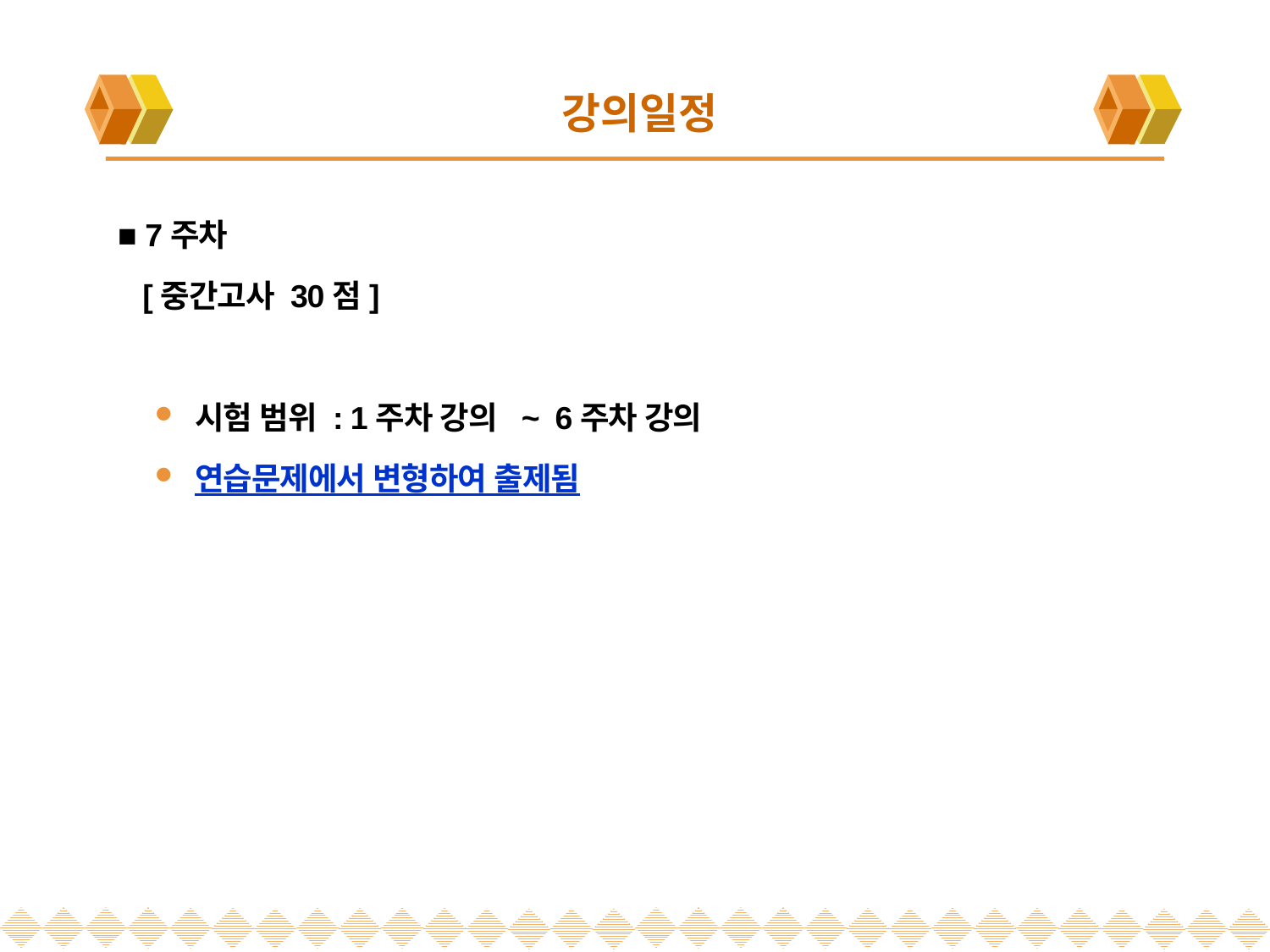

# 강의일정
■ 7주차
   [중간고사 30점]

 시험 범위 : 1주차 강의  ~  6주차 강의
 연습문제에서 변형하여 출제됨